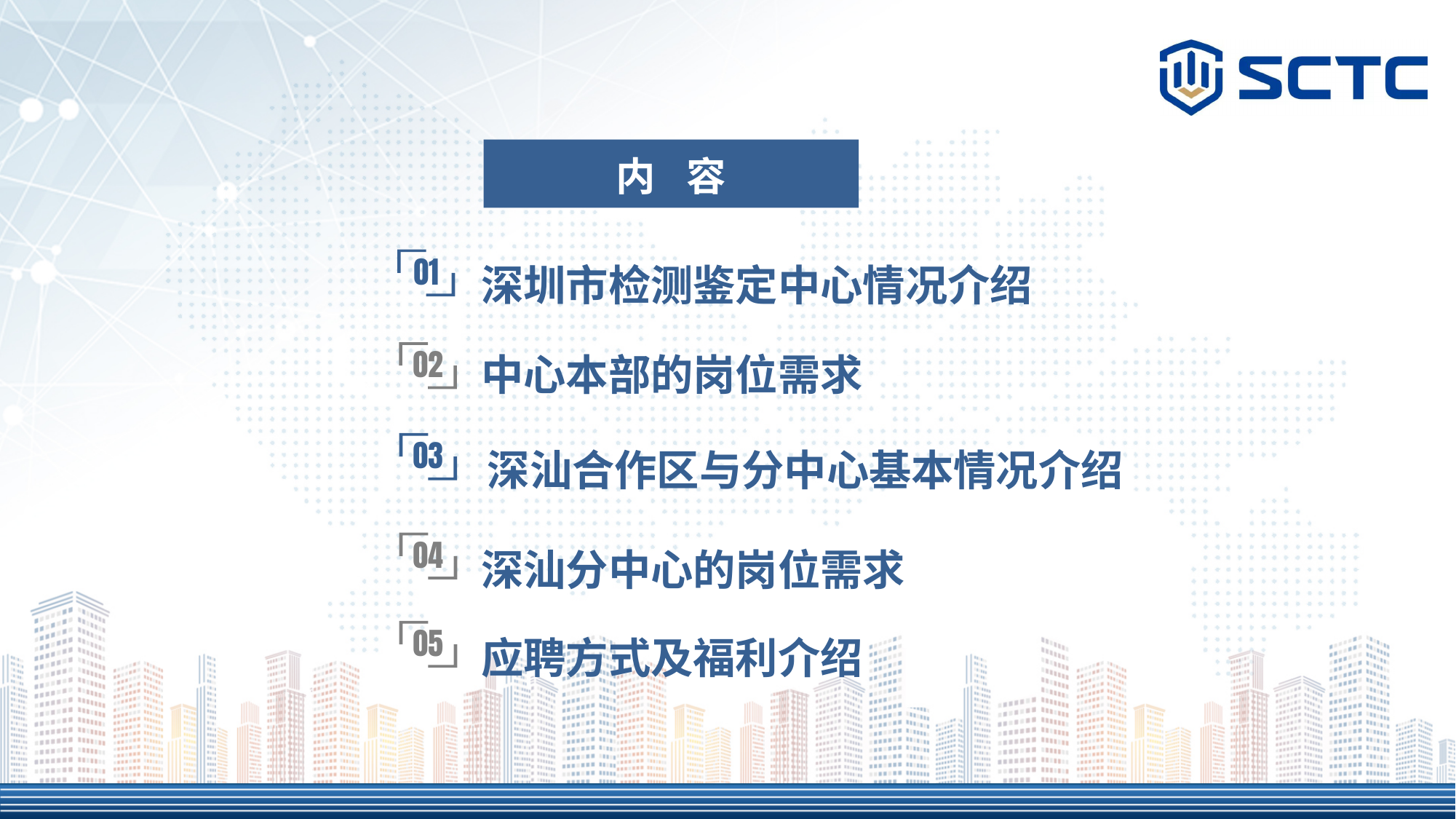

内  容
深圳市检测鉴定中心情况介绍
01
中心本部的岗位需求
02
 深汕合作区与分中心基本情况介绍
03
深汕分中心的岗位需求
04
应聘方式及福利介绍
05